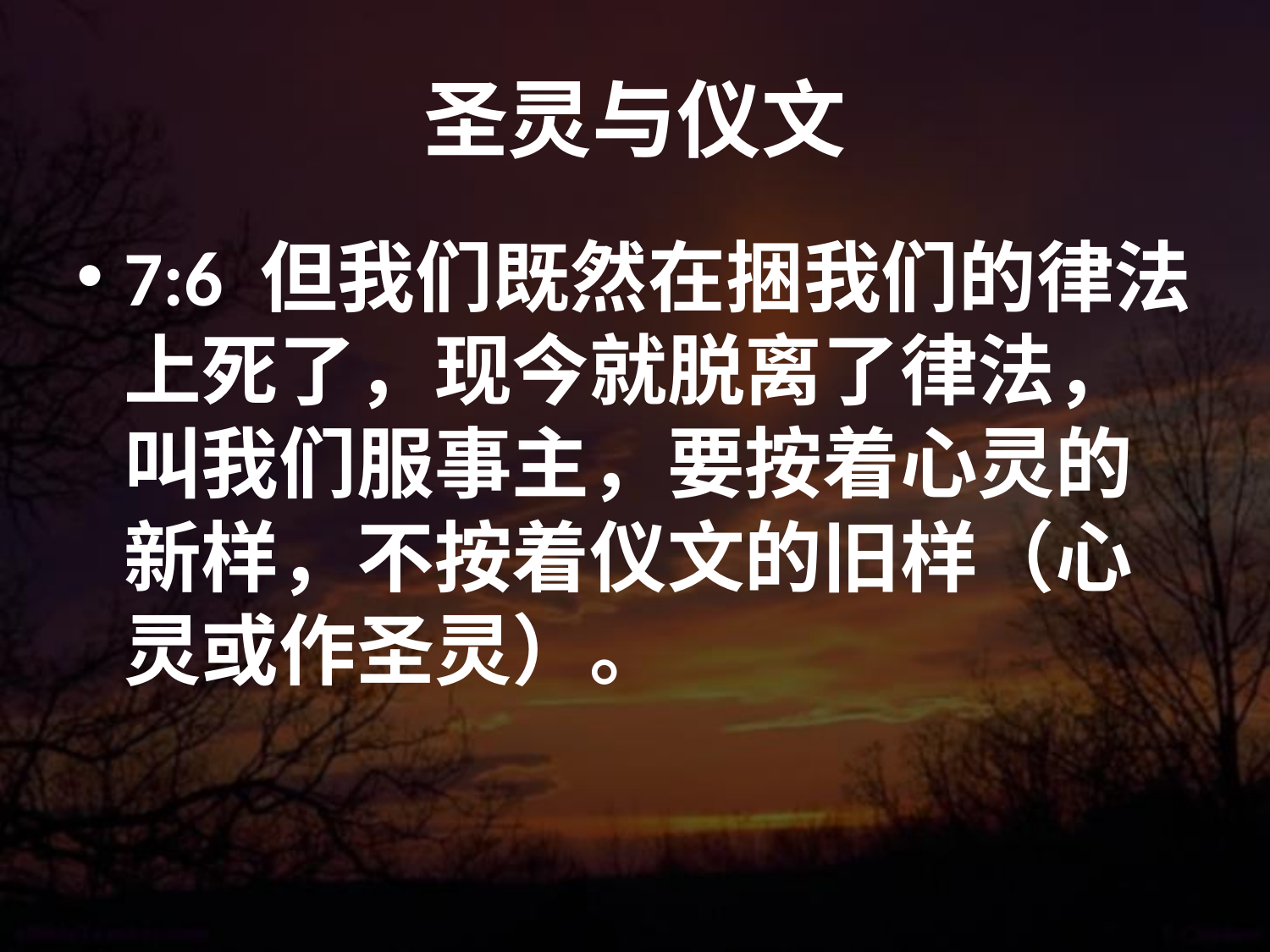

# 圣灵与仪文
7:6 但我们既然在捆我们的律法上死了，现今就脱离了律法，叫我们服事主，要按着心灵的新样，不按着仪文的旧样（心灵或作圣灵）。